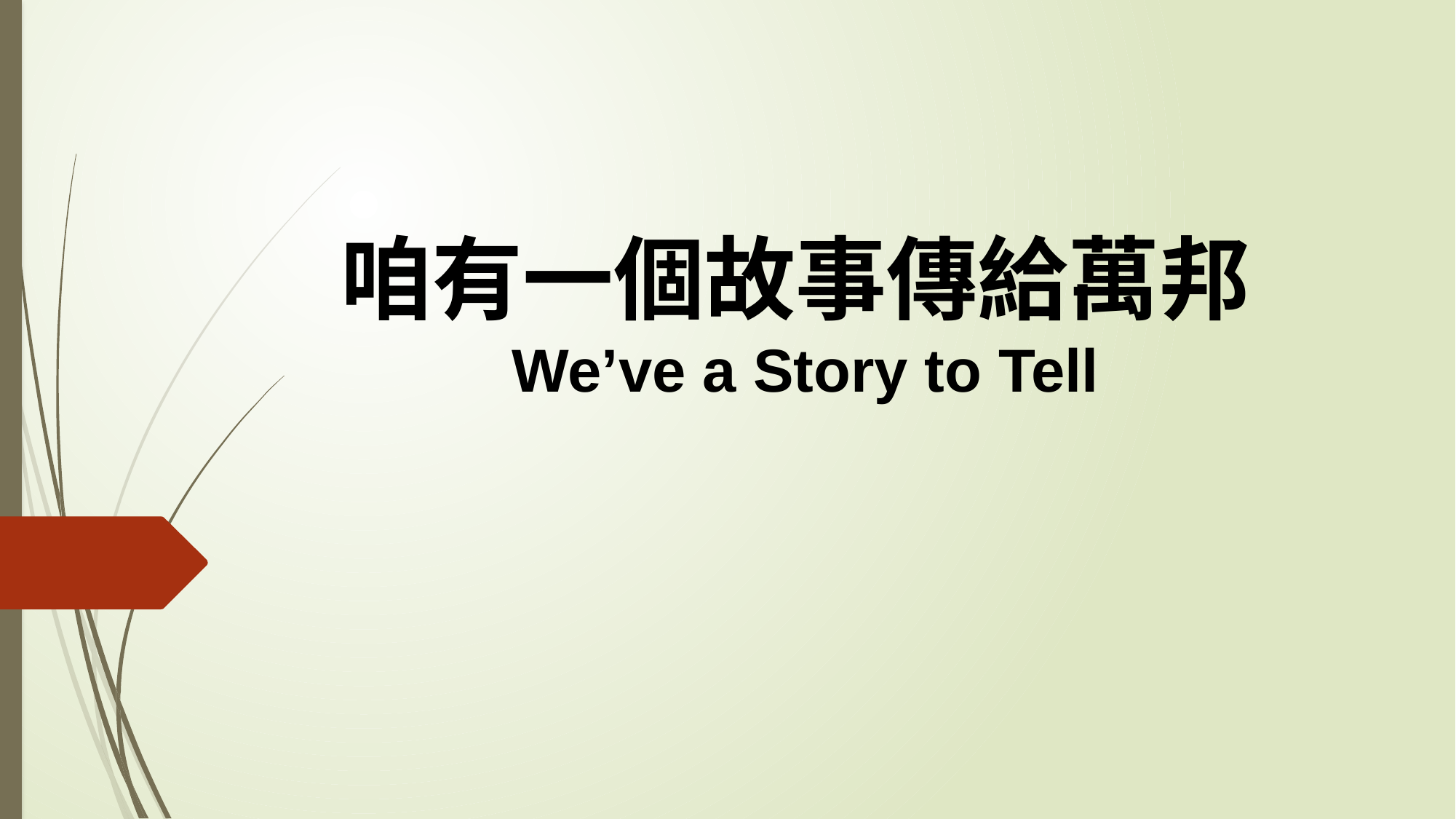

# 咱有一個故事傳給萬邦 We’ve a Story to Tell